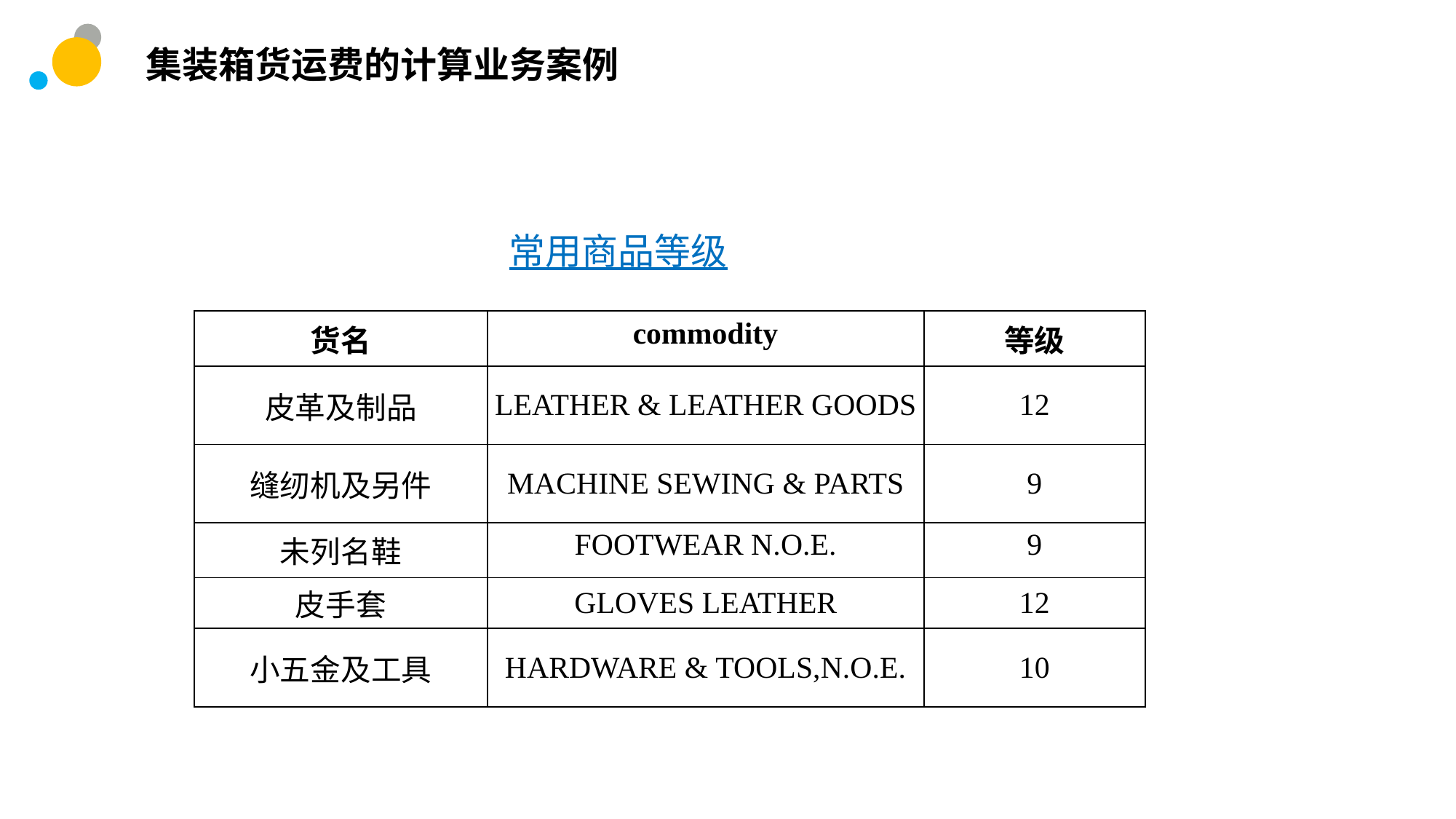

集装箱货运费的计算业务案例
常用商品等级
| 货名 | commodity | 等级 |
| --- | --- | --- |
| 皮革及制品 | LEATHER & LEATHER GOODS | 12 |
| 缝纫机及另件 | MACHINE SEWING & PARTS | 9 |
| 未列名鞋 | FOOTWEAR N.O.E. | 9 |
| 皮手套 | GLOVES LEATHER | 12 |
| 小五金及工具 | HARDWARE & TOOLS,N.O.E. | 10 |